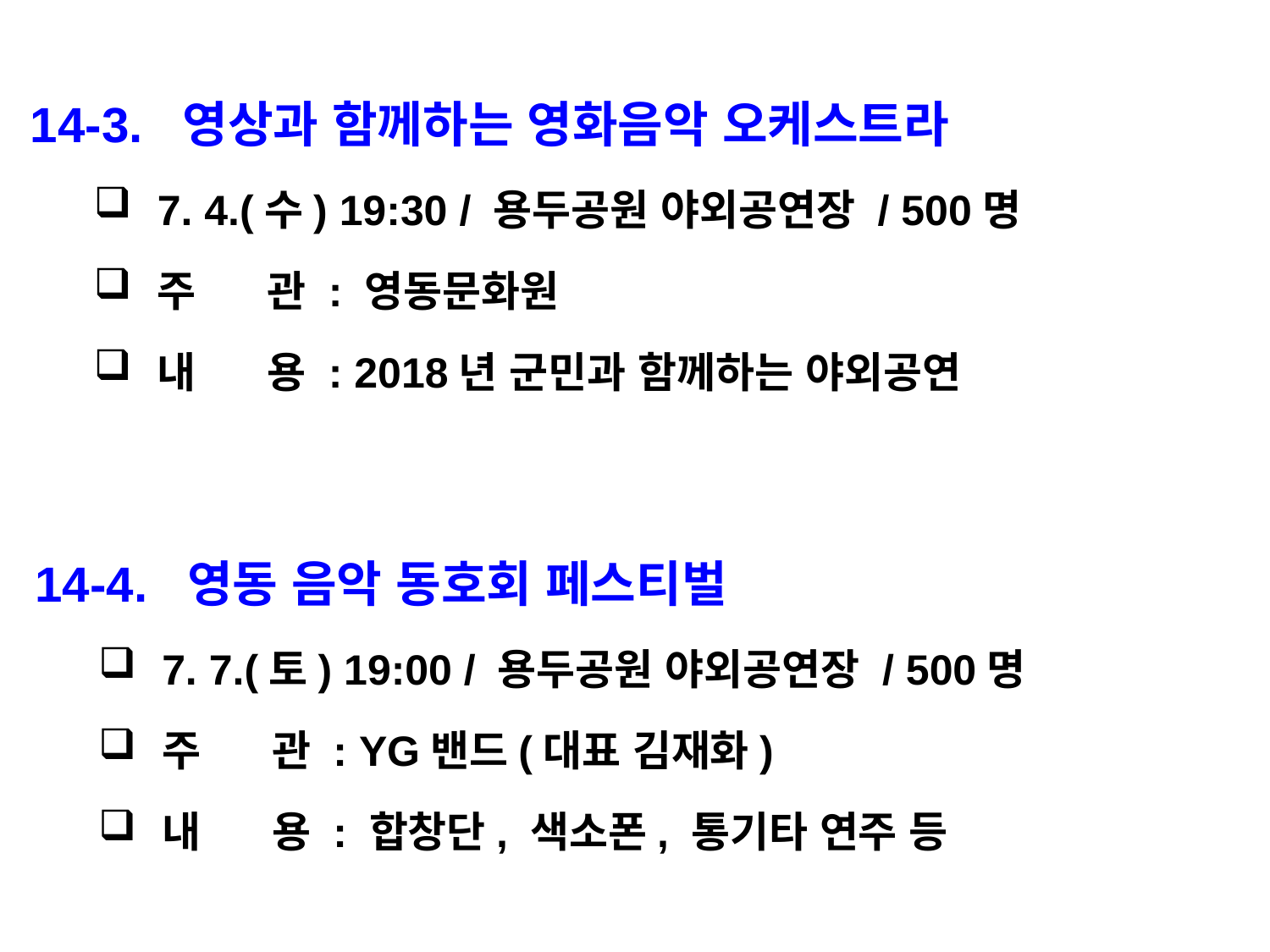

14-3.  영상과 함께하는 영화음악 오케스트라
7. 4.(수) 19:30 / 용두공원 야외공연장 / 500명
주      관 : 영동문화원
내      용 : 2018년 군민과 함께하는 야외공연
14-4.  영동 음악 동호회 페스티벌
7. 7.(토) 19:00 / 용두공원 야외공연장 / 500명
주      관 : YG밴드(대표 김재화)
내      용 : 합창단, 색소폰, 통기타 연주 등